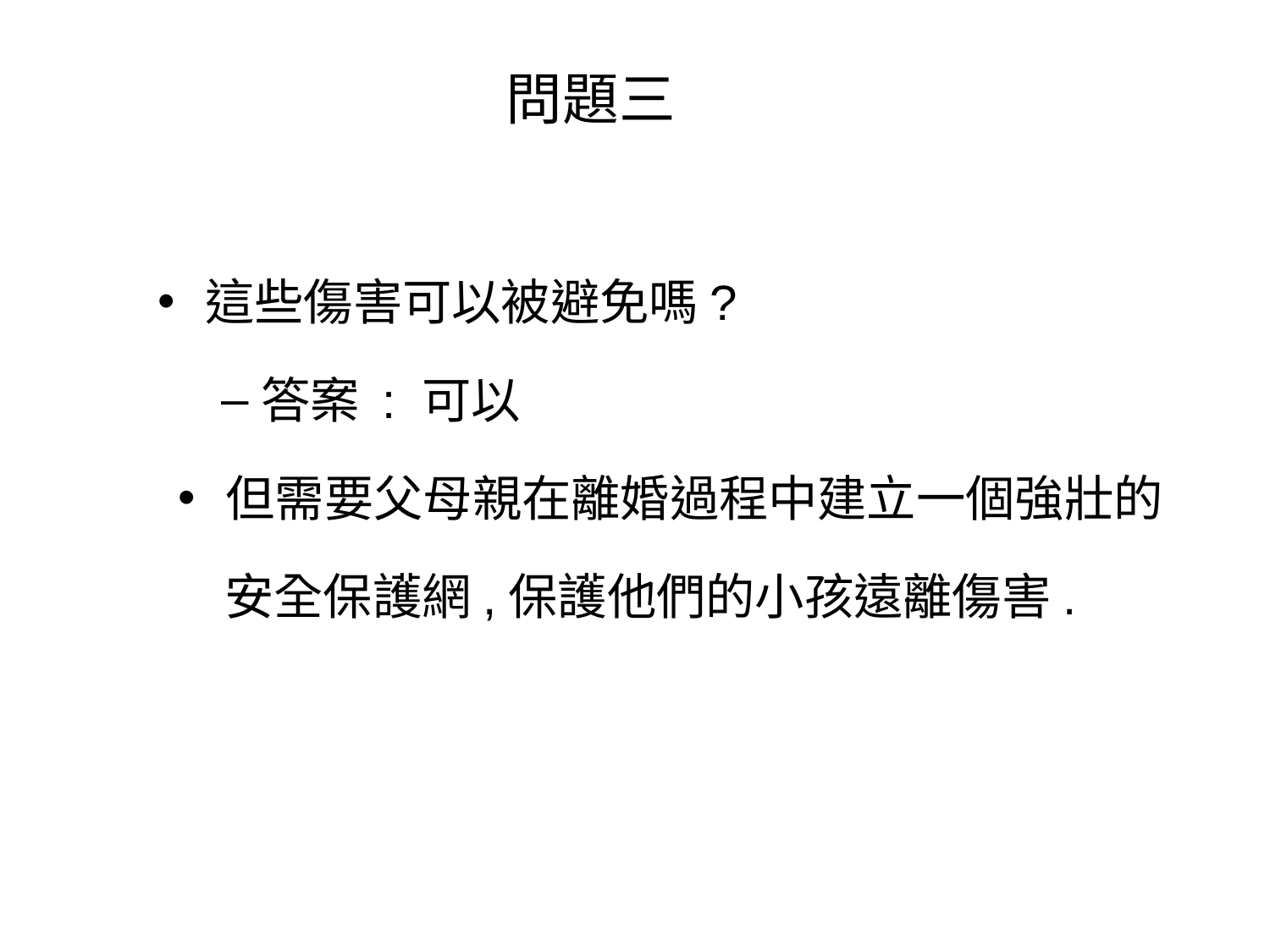

# 問題三
這些傷害可以被避免嗎?
答案 : 可以
但需要父母親在離婚過程中建立一個強壯的
     安全保護網,保護他們的小孩遠離傷害.